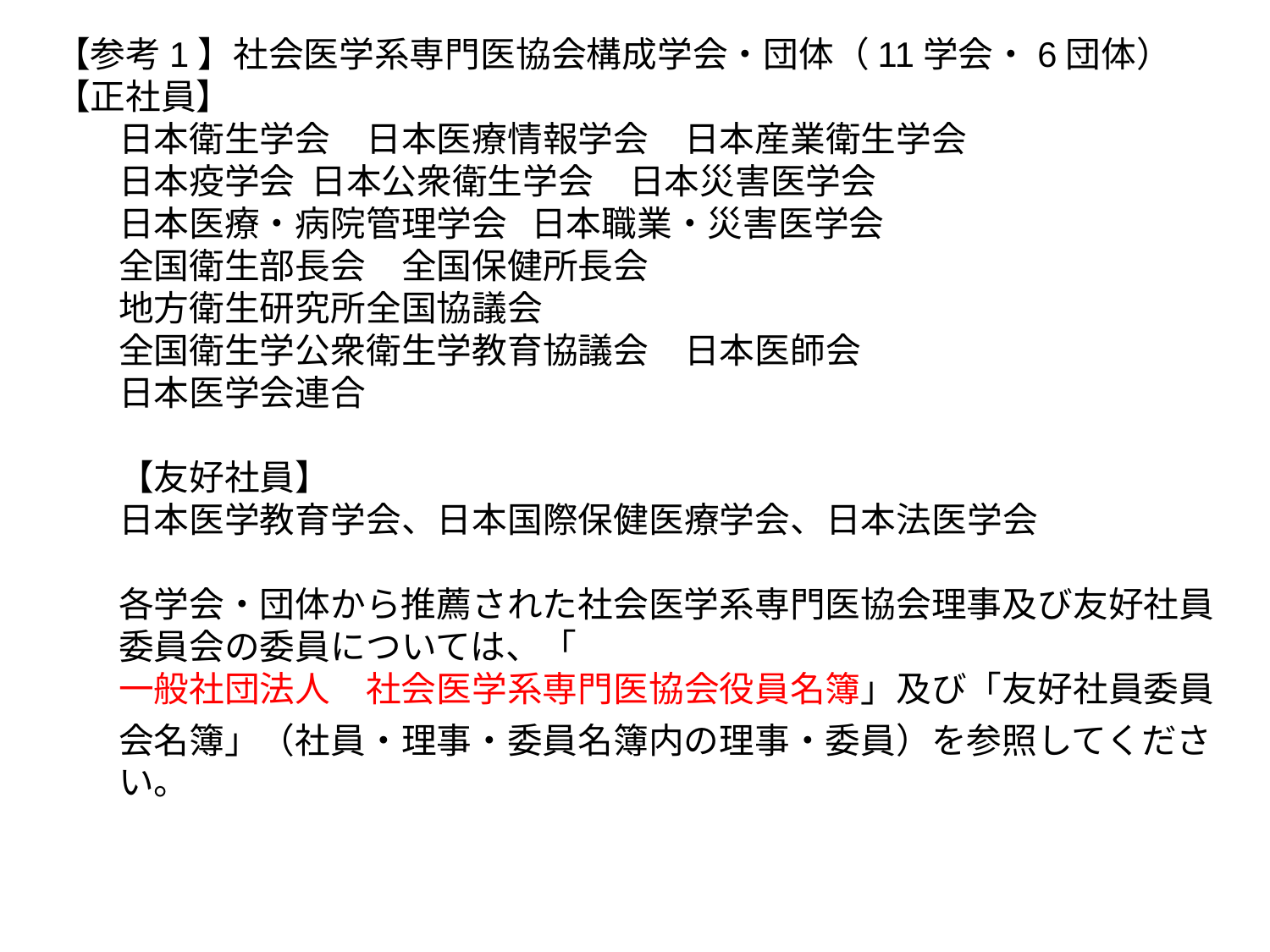

【参考1】社会医学系専門医協会構成学会・団体（11学会・6団体）
【正社員】
日本衛生学会　日本医療情報学会　日本産業衛生学会
日本疫学会  日本公衆衛生学会　日本災害医学会
日本医療・病院管理学会   日本職業・災害医学会
全国衛生部長会　全国保健所長会
地方衛生研究所全国協議会
全国衛生学公衆衛生学教育協議会　日本医師会
日本医学会連合

【友好社員】
日本医学教育学会、日本国際保健医療学会、日本法医学会

各学会・団体から推薦された社会医学系専門医協会理事及び友好社員委員会の委員については、「一般社団法人 社会医学系専門医協会役員名簿」及び「友好社員委員会名簿」（社員・理事・委員名簿内の理事・委員）を参照してください。